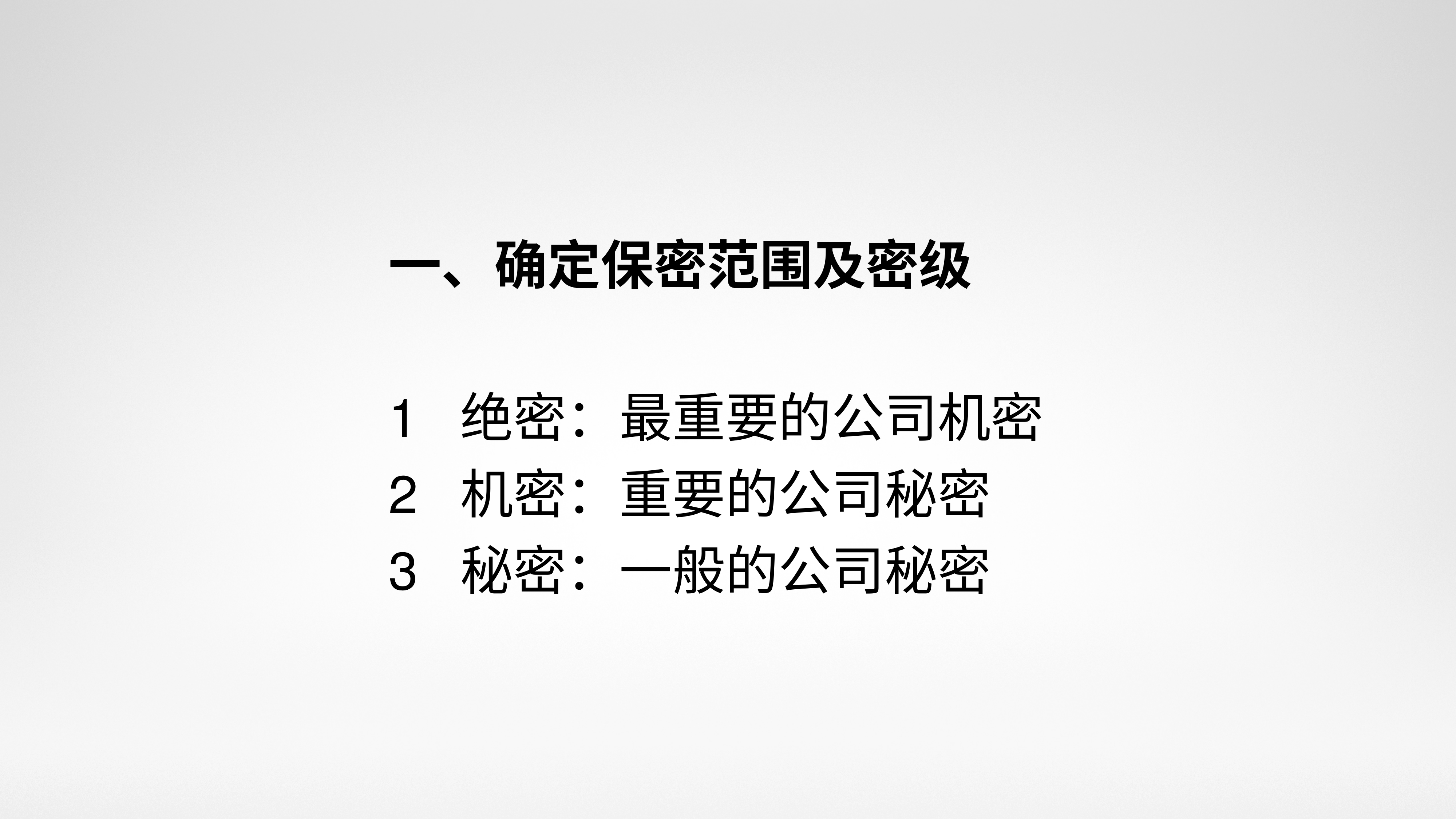

一、确定保密范围及密级

1  绝密：最重要的公司机密
2  机密：重要的公司秘密
3  秘密：一般的公司秘密